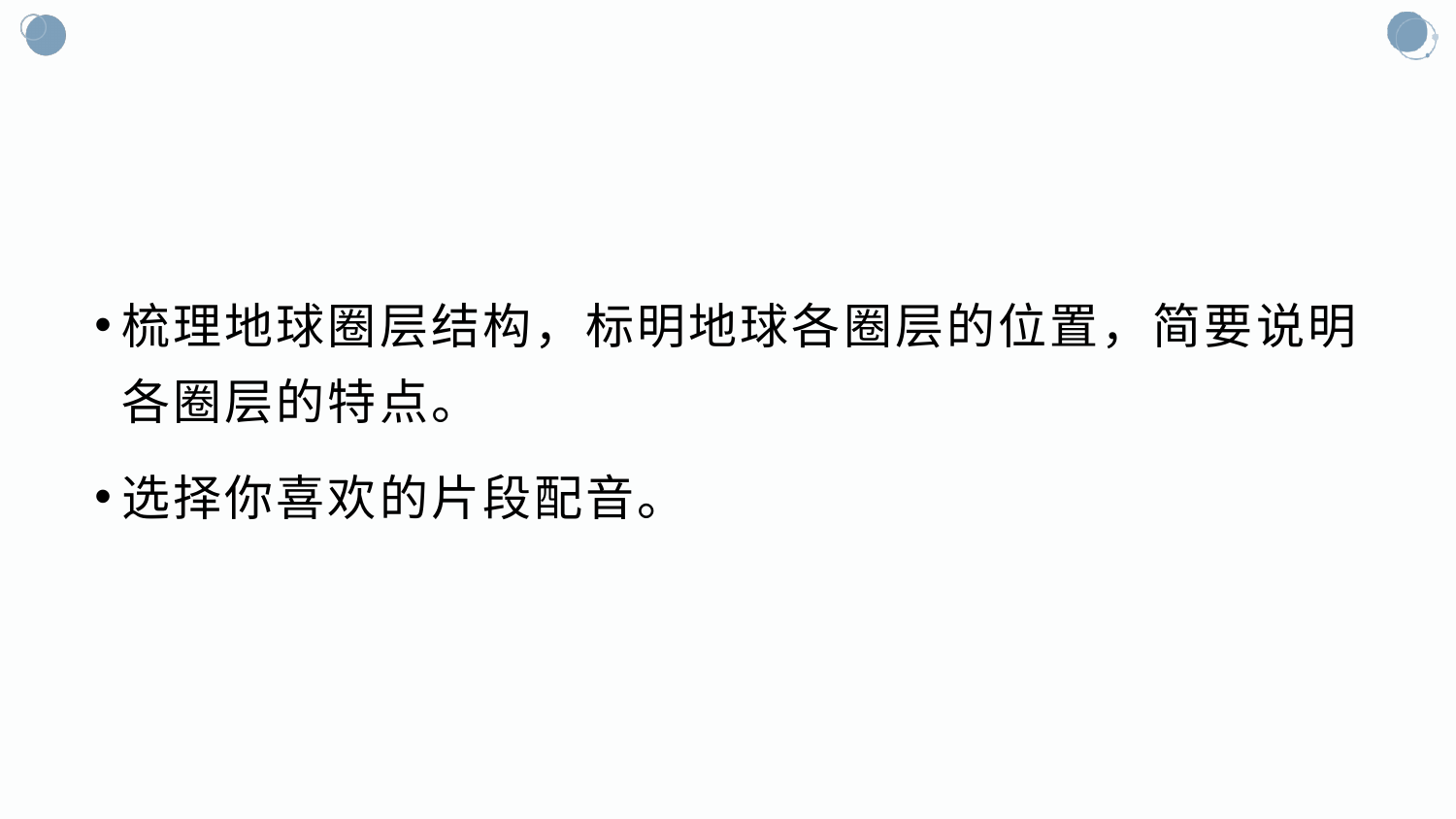

#
梳理地球圈层结构，标明地球各圈层的位置，简要说明各圈层的特点。
选择你喜欢的片段配音。